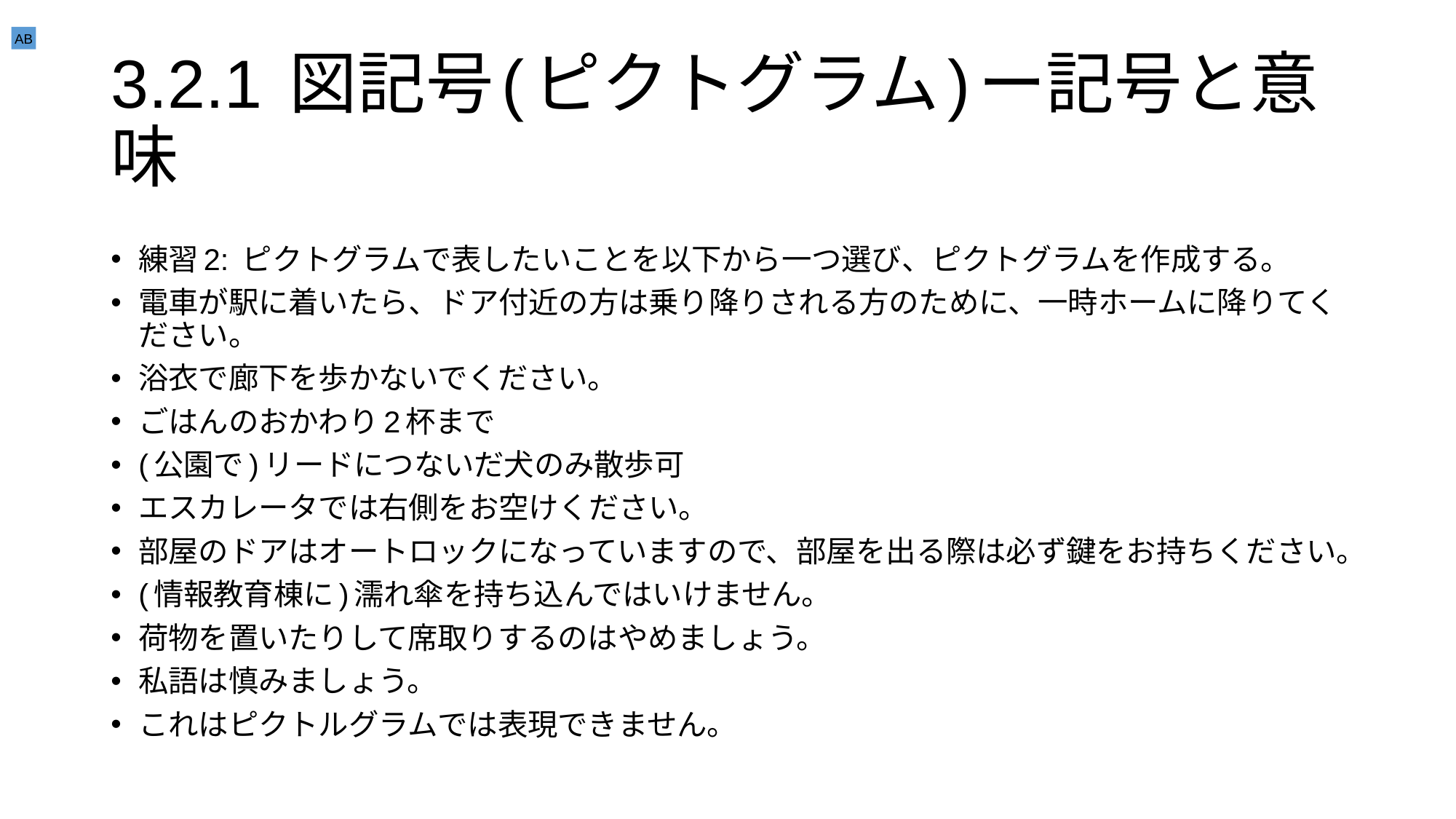

AB
# 3.2.1 図記号(ピクトグラム)ー記号と意味
練習2: ピクトグラムで表したいことを以下から一つ選び、ピクトグラムを作成する。
電車が駅に着いたら、ドア付近の方は乗り降りされる方のために、一時ホームに降りてください。
浴衣で廊下を歩かないでください。
ごはんのおかわり2杯まで
(公園で)リードにつないだ犬のみ散歩可
エスカレータでは右側をお空けください。
部屋のドアはオートロックになっていますので、部屋を出る際は必ず鍵をお持ちください。
(情報教育棟に)濡れ傘を持ち込んではいけません。
荷物を置いたりして席取りするのはやめましょう。
私語は慎みましょう。
これはピクトルグラムでは表現できません。